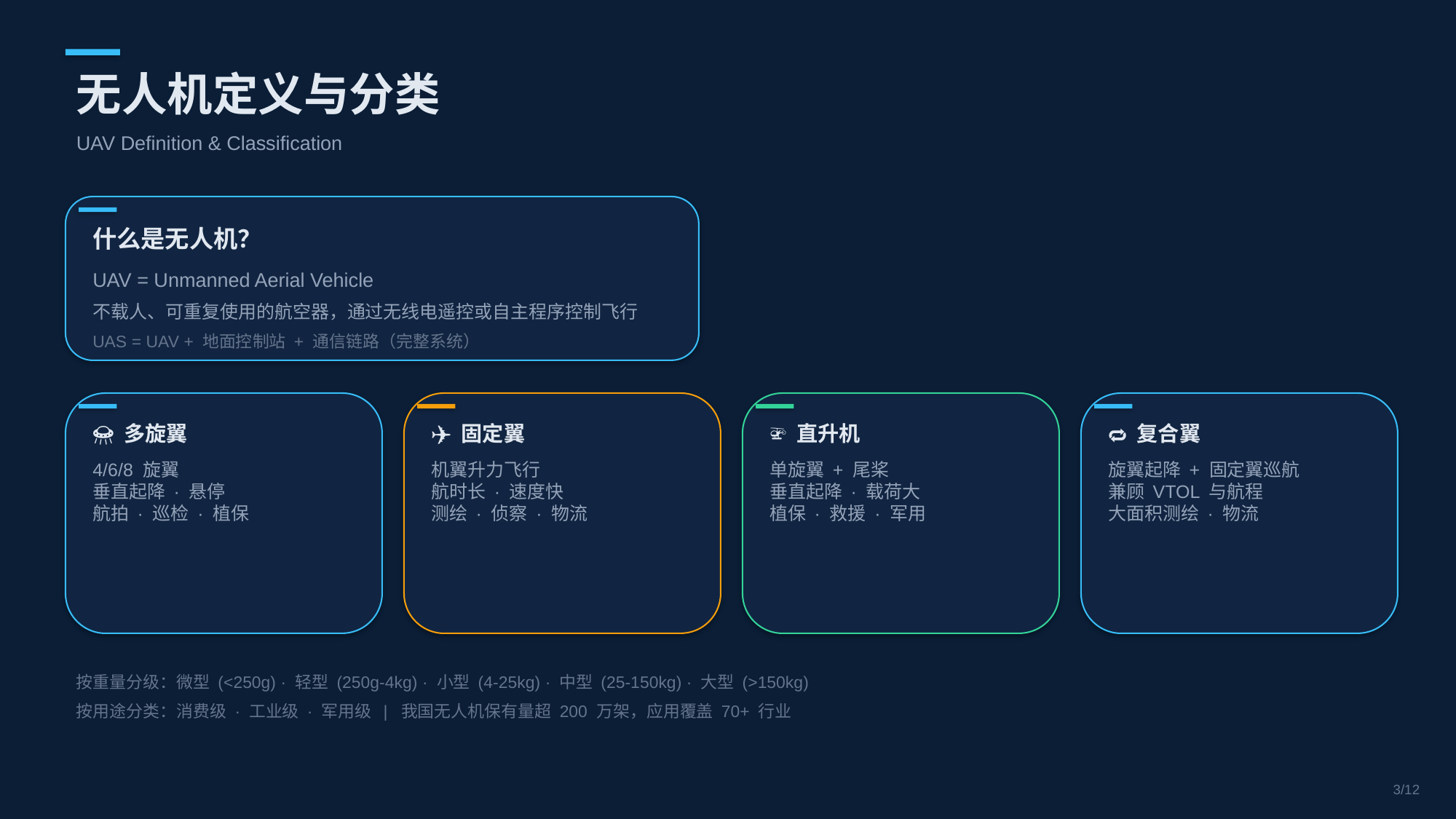

无人机定义与分类
UAV Definition & Classification

什么是无人机？
UAV = Unmanned Aerial Vehicle
不载人、可重复使用的航空器，通过无线电遥控或自主程序控制飞行
UAS = UAV + 地面控制站 + 通信链路（完整系统）

🛸 多旋翼
✈️ 固定翼
🚁 直升机
🔁 复合翼
4/6/8 旋翼
垂直起降 · 悬停
航拍 · 巡检 · 植保
机翼升力飞行
航时长 · 速度快
测绘 · 侦察 · 物流
单旋翼 + 尾桨
垂直起降 · 载荷大
植保 · 救援 · 军用
旋翼起降 + 固定翼巡航
兼顾 VTOL 与航程
大面积测绘 · 物流
按重量分级：微型 (<250g) · 轻型 (250g-4kg) · 小型 (4-25kg) · 中型 (25-150kg) · 大型 (>150kg)
按用途分类：消费级 · 工业级 · 军用级  |  我国无人机保有量超 200 万架，应用覆盖 70+ 行业
3/12